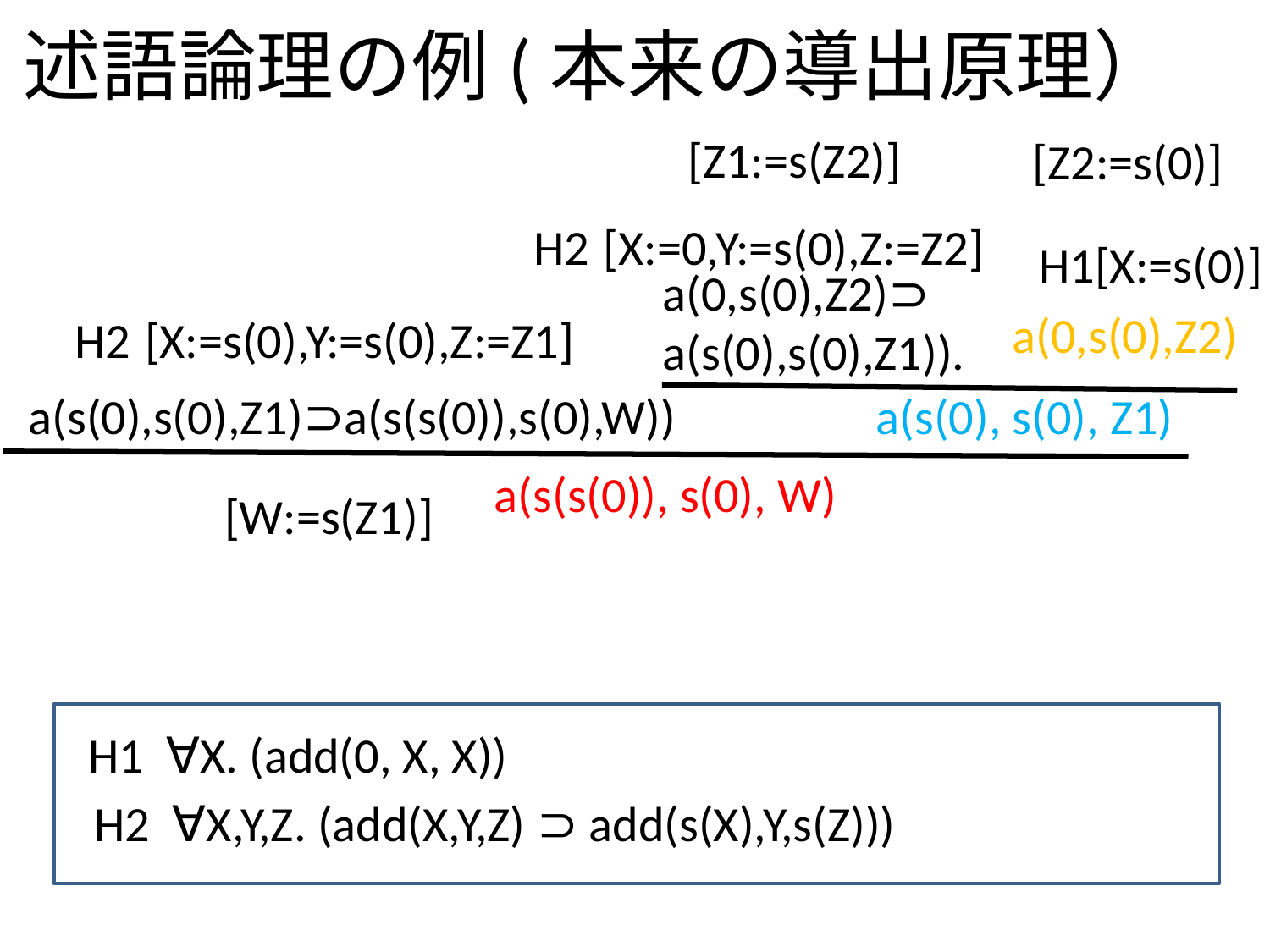

# 述語論理の例(本来の導出原理）
[Z1:=s(Z2)]
[Z2:=s(0)]
H2 [X:=0,Y:=s(0),Z:=Z2]
H1[X:=s(0)]
a(0,s(0),Z2)⊃
a(s(0),s(0),Z1)).
H2 [X:=s(0),Y:=s(0),Z:=Z1]
a(0,s(0),Z2)
a(s(0),s(0),Z1)⊃a(s(s(0)),s(0),W))
a(s(0), s(0), Z1)
a(s(s(0)), s(0), W)
[W:=s(Z1)]

H1  ∀X. (add(0, X, X))
H2  ∀X,Y,Z. (add(X,Y,Z) ⊃ add(s(X),Y,s(Z)))